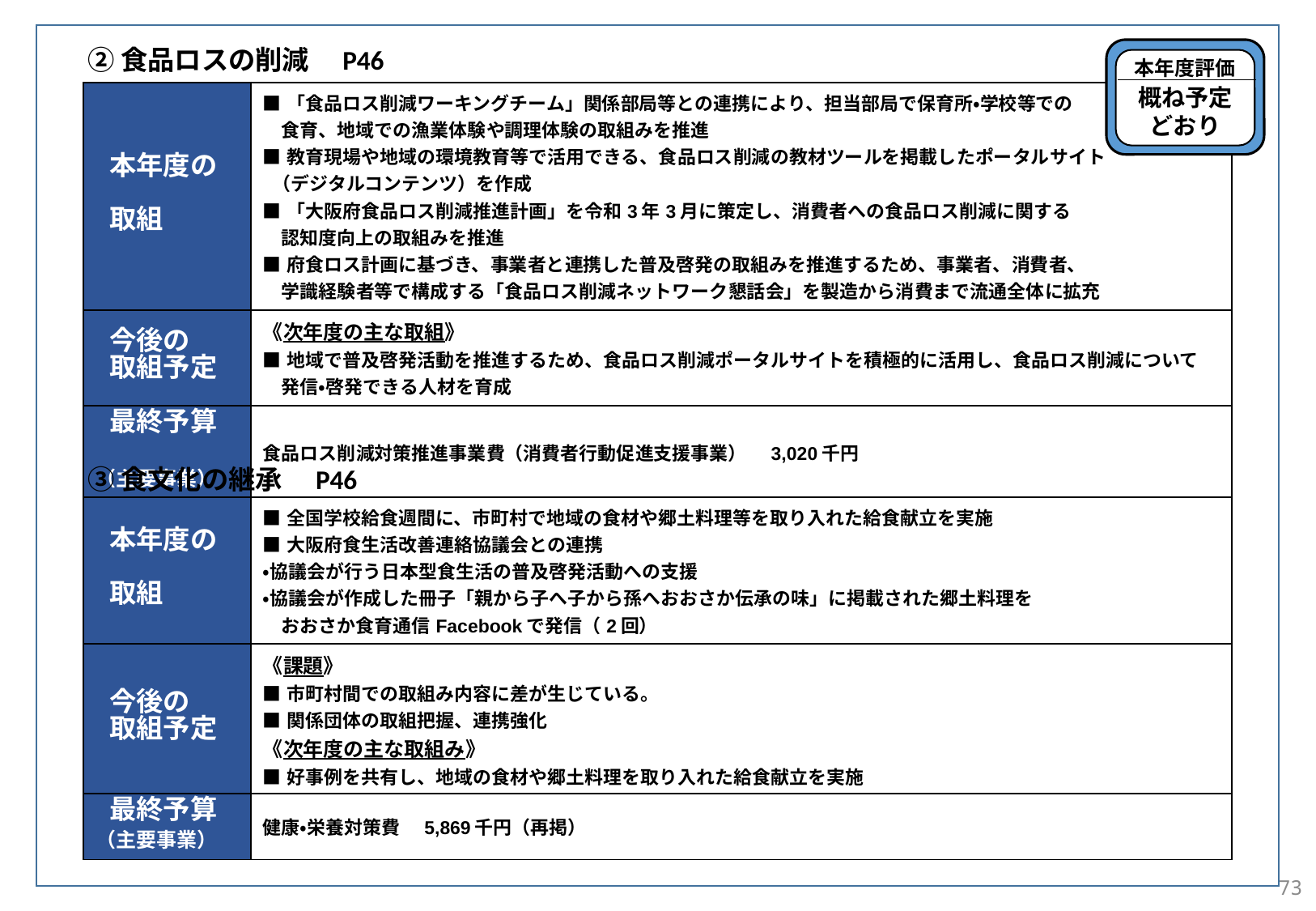

②食品ロスの削減　P46

本年度評価

概ね予定
どおり
| 本年度の 取組 | ■「食品ロス削減ワーキングチーム」関係部局等との連携により、担当部局で保育所・学校等での 　食育、地域での漁業体験や調理体験の取組みを推進 ■教育現場や地域の環境教育等で活用できる、食品ロス削減の教材ツールを掲載したポータルサイト （デジタルコンテンツ）を作成 ■「大阪府食品ロス削減推進計画」を令和3年3月に策定し、消費者への食品ロス削減に関する 　認知度向上の取組みを推進 ■府食ロス計画に基づき、事業者と連携した普及啓発の取組みを推進するため、事業者、消費者、 　学識経験者等で構成する「食品ロス削減ネットワーク懇話会」を製造から消費まで流通全体に拡充 |
| --- | --- |
| 今後の 取組予定 | 《次年度の主な取組》 ■地域で普及啓発活動を推進するため、食品ロス削減ポータルサイトを積極的に活用し、食品ロス削減について 　発信・啓発できる人材を育成 |
| 最終予算　　 （主要事業） | 食品ロス削減対策推進事業費（消費者行動促進支援事業）　3,020千円 |
概ね予定どおり
③食文化の継承　P46
| 本年度の 取組 | ■全国学校給食週間に、市町村で地域の食材や郷土料理等を取り入れた給食献立を実施 ■大阪府食生活改善連絡協議会との連携 ・協議会が行う日本型食生活の普及啓発活動への支援 ・協議会が作成した冊子「親から子へ子から孫へおおさか伝承の味」に掲載された郷土料理を 　おおさか食育通信Facebookで発信（2回） |
| --- | --- |
| 今後の 取組予定 | 《課題》 ■市町村間での取組み内容に差が生じている。 ■関係団体の取組把握、連携強化 《次年度の主な取組み》 ■好事例を共有し、地域の食材や郷土料理を取り入れた給食献立を実施 ■食文化の継承に向け、SNS等を活用した情報発信を行うとともに、関係団体の取組を支援する。 |
| 最終予算 （主要事業） | 健康・栄養対策費　5,869千円（再掲） |
概ね予定どおり
73